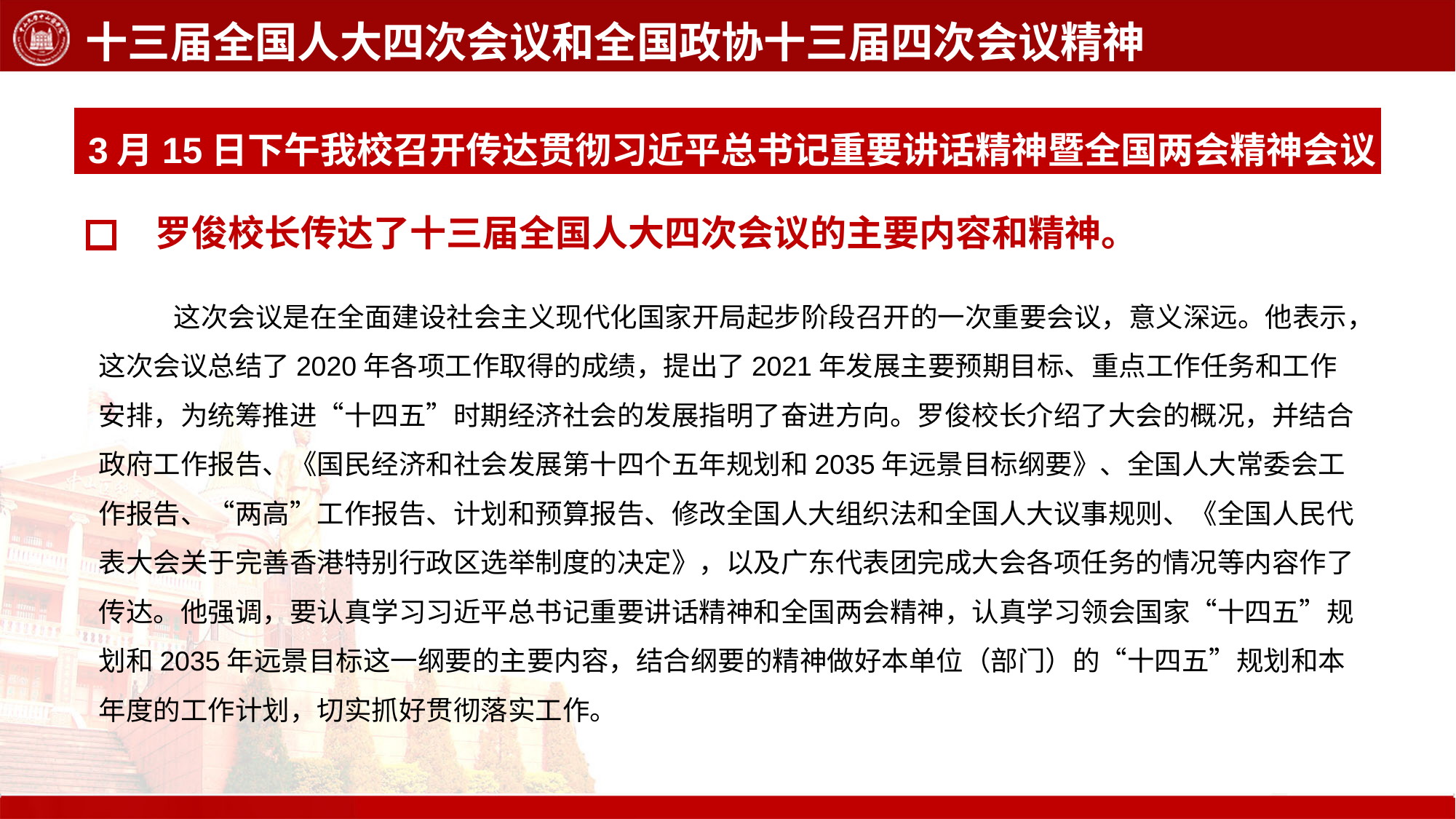

十三届全国人大四次会议和全国政协十三届四次会议精神
3月15日下午我校召开传达贯彻习近平总书记重要讲话精神暨全国两会精神会议

罗俊校长传达了十三届全国人大四次会议的主要内容和精神。

     这次会议是在全面建设社会主义现代化国家开局起步阶段召开的一次重要会议，意义深远。他表示，这次会议总结了2020年各项工作取得的成绩，提出了2021年发展主要预期目标、重点工作任务和工作安排，为统筹推进“十四五”时期经济社会的发展指明了奋进方向。罗俊校长介绍了大会的概况，并结合政府工作报告、《国民经济和社会发展第十四个五年规划和2035年远景目标纲要》、全国人大常委会工作报告、“两高”工作报告、计划和预算报告、修改全国人大组织法和全国人大议事规则、《全国人民代表大会关于完善香港特别行政区选举制度的决定》，以及广东代表团完成大会各项任务的情况等内容作了传达。他强调，要认真学习习近平总书记重要讲话精神和全国两会精神，认真学习领会国家“十四五”规划和2035年远景目标这一纲要的主要内容，结合纲要的精神做好本单位（部门）的“十四五”规划和本年度的工作计划，切实抓好贯彻落实工作。